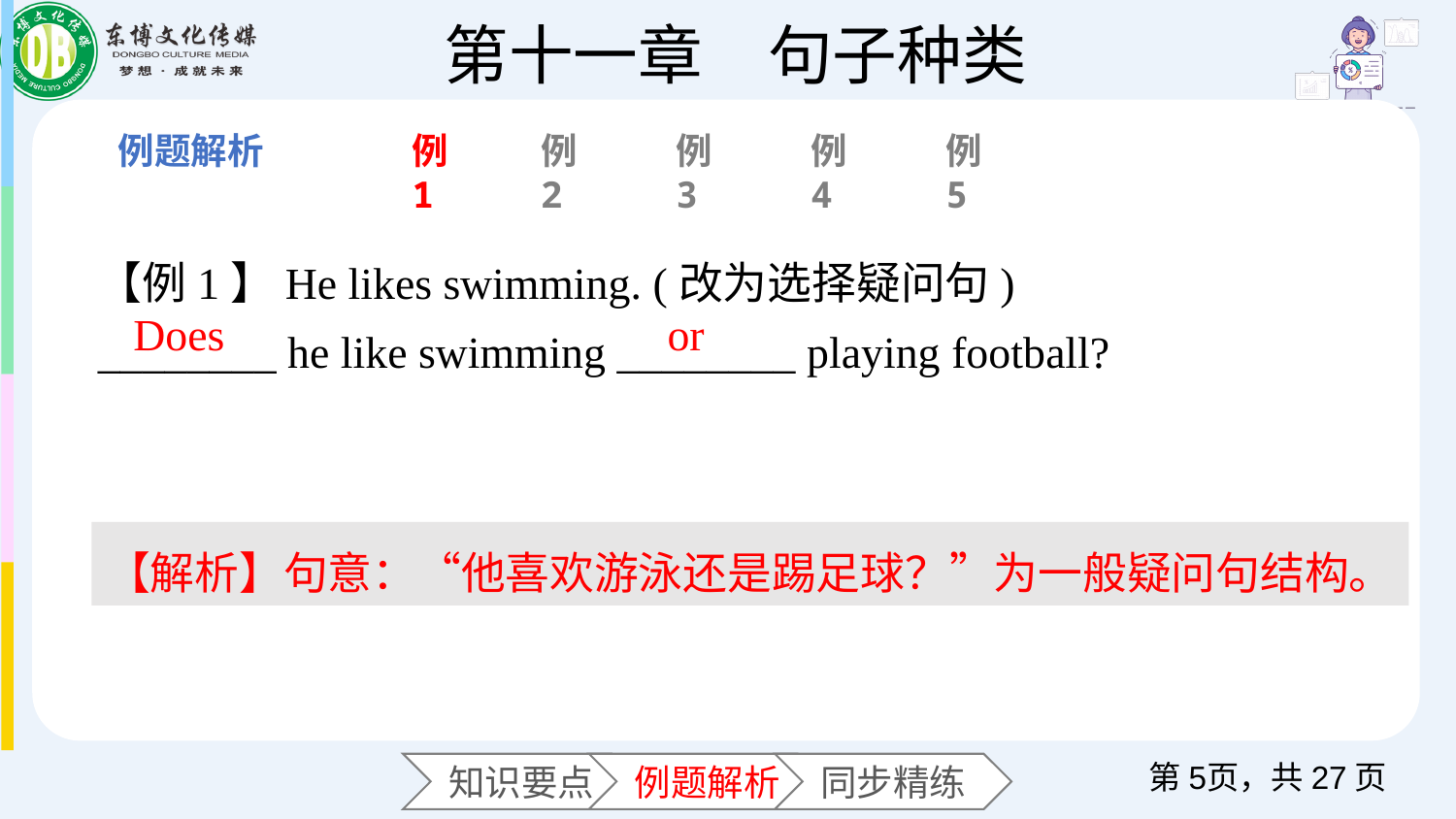

例1
例2
例3
例4
例5
【例1】He likes swimming. (改为选择疑问句)
________ he like swimming ________ playing football?

Does
 or
【解析】句意：“他喜欢游泳还是踢足球？”为一般疑问句结构。